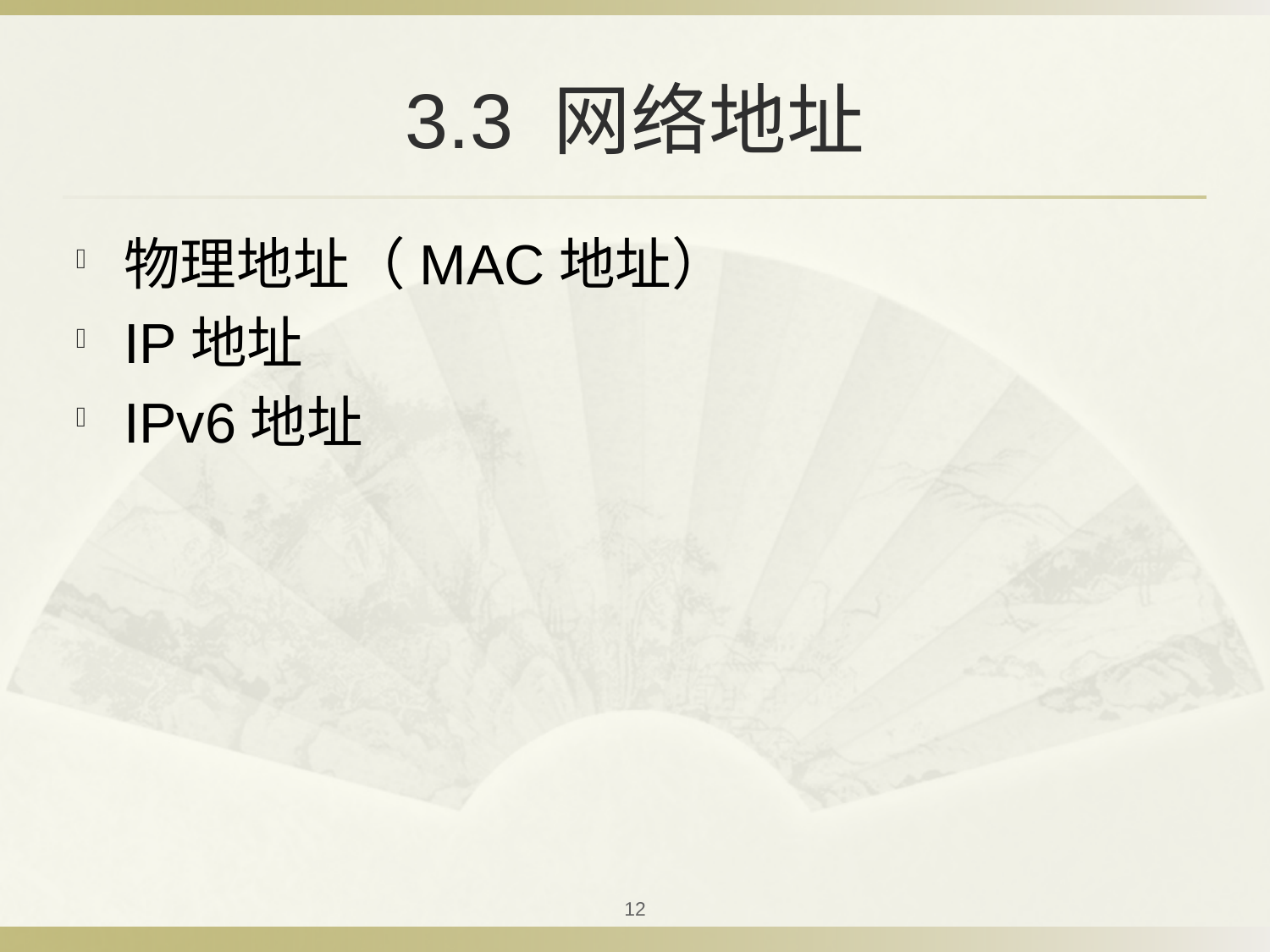

# 3.3 网络地址
物理地址（MAC地址）
IP地址
IPv6地址

12